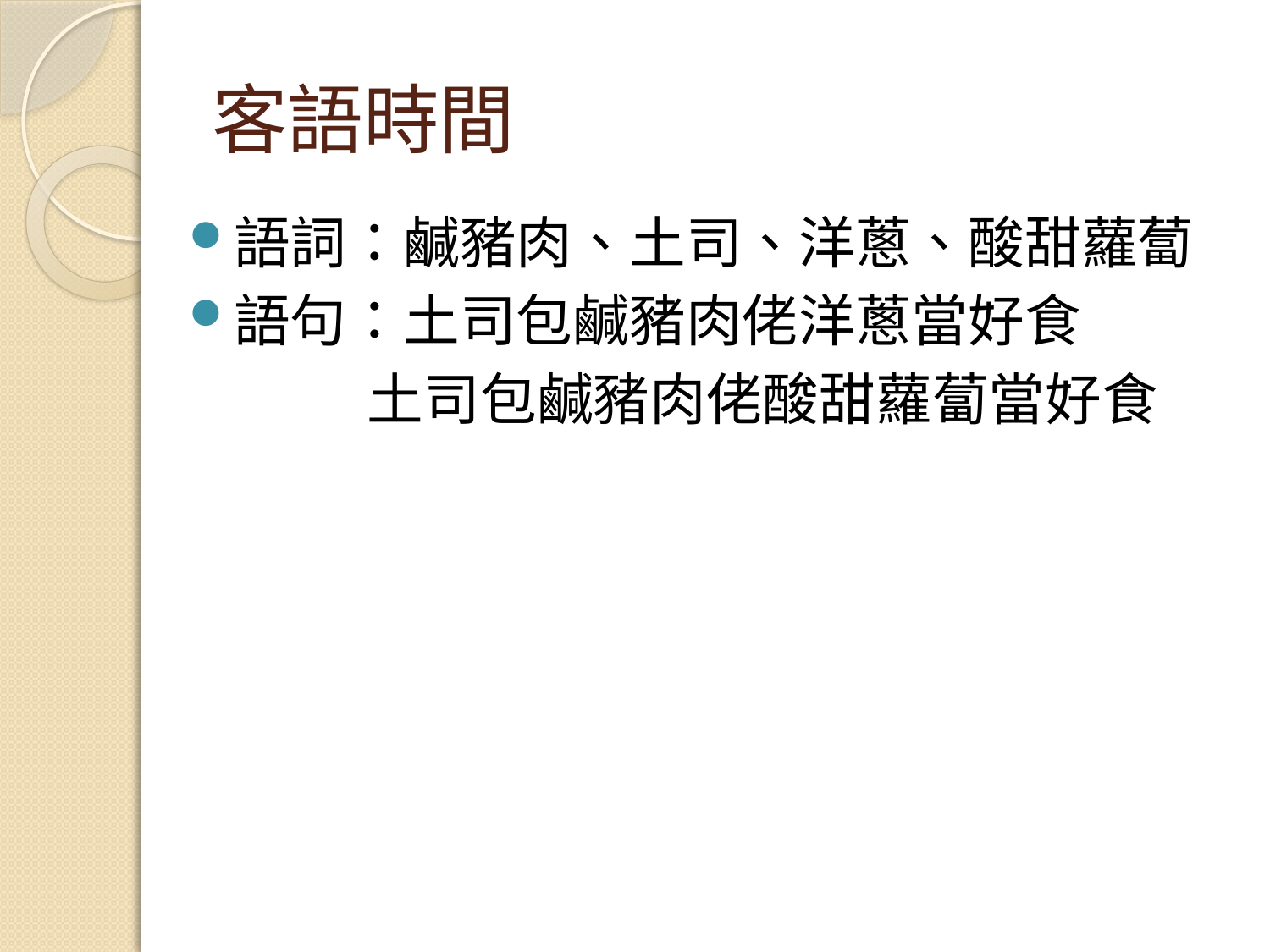

# 客語時間
語詞：鹹豬肉、土司、洋蔥、酸甜蘿蔔
語句：土司包鹹豬肉佬洋蔥當好食
             土司包鹹豬肉佬酸甜蘿蔔當好食